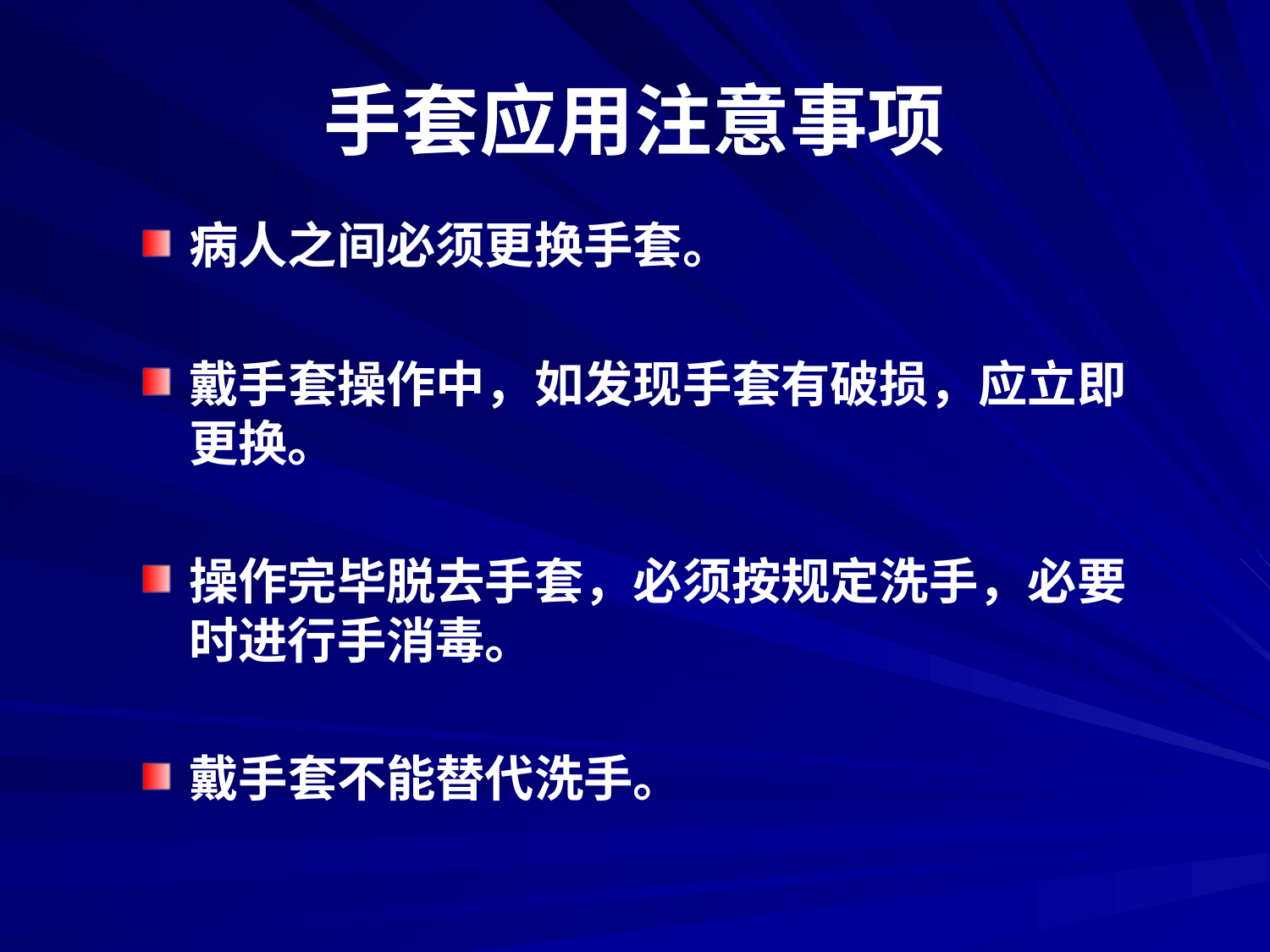

手套应用注意事项
病人之间必须更换手套。

戴手套操作中，如发现手套有破损，应立即更换。

操作完毕脱去手套，必须按规定洗手，必要时进行手消毒。

戴手套不能替代洗手。